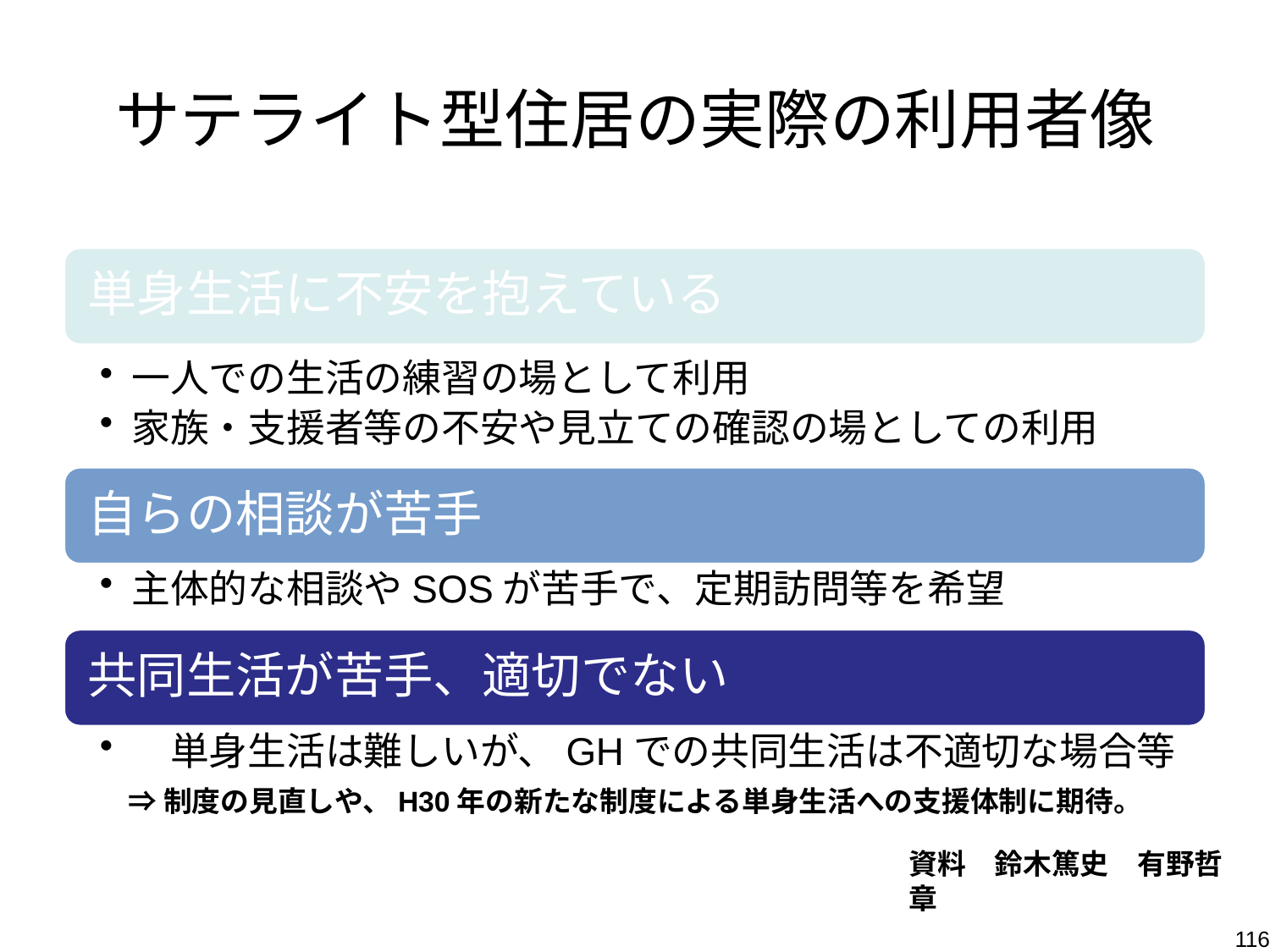

# サテライト型住居の実際の利用者像
単身生活に不安を抱えている
一人での生活の練習の場として利用
家族・支援者等の不安や見立ての確認の場としての利用
自らの相談が苦手
主体的な相談やSOSが苦手で、定期訪問等を希望
共同生活が苦手、適切でない
　単身生活は難しいが、GHでの共同生活は不適切な場合等
⇒制度の見直しや、H30年の新たな制度による単身生活への支援体制に期待。
資料　鈴木篤史　有野哲章
116